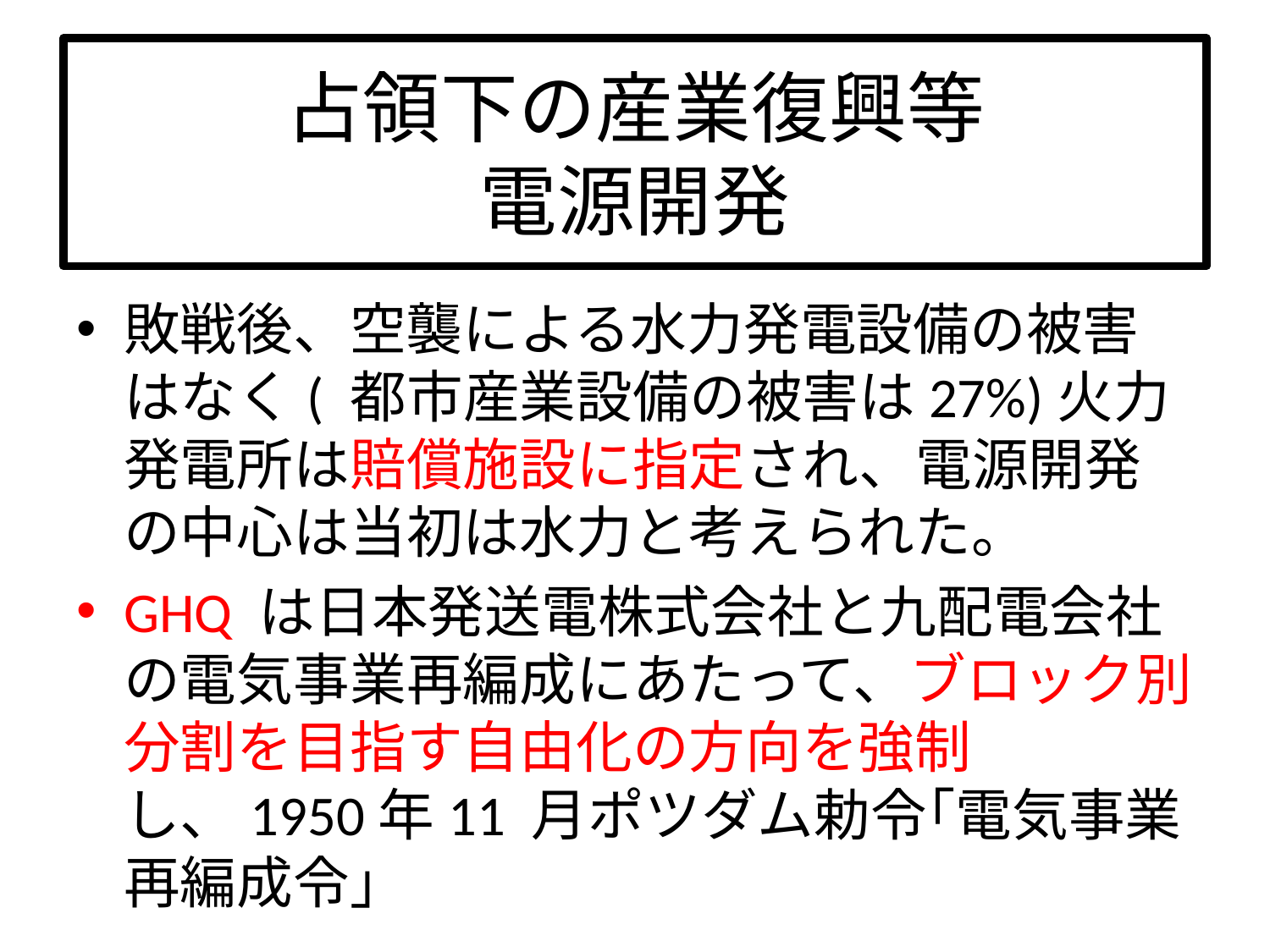

# 占領下の産業復興等 電源開発
敗戦後、空襲による水力発電設備の被害はなく( 都市産業設備の被害は27%)火力発電所は賠償施設に指定され、電源開発の中心は当初は水力と考えられた。
GHQ は日本発送電株式会社と九配電会社の電気事業再編成にあたって、ブロック別分割を目指す自由化の方向を強制し、1950年11 月ポツダム勅令｢電気事業再編成令｣